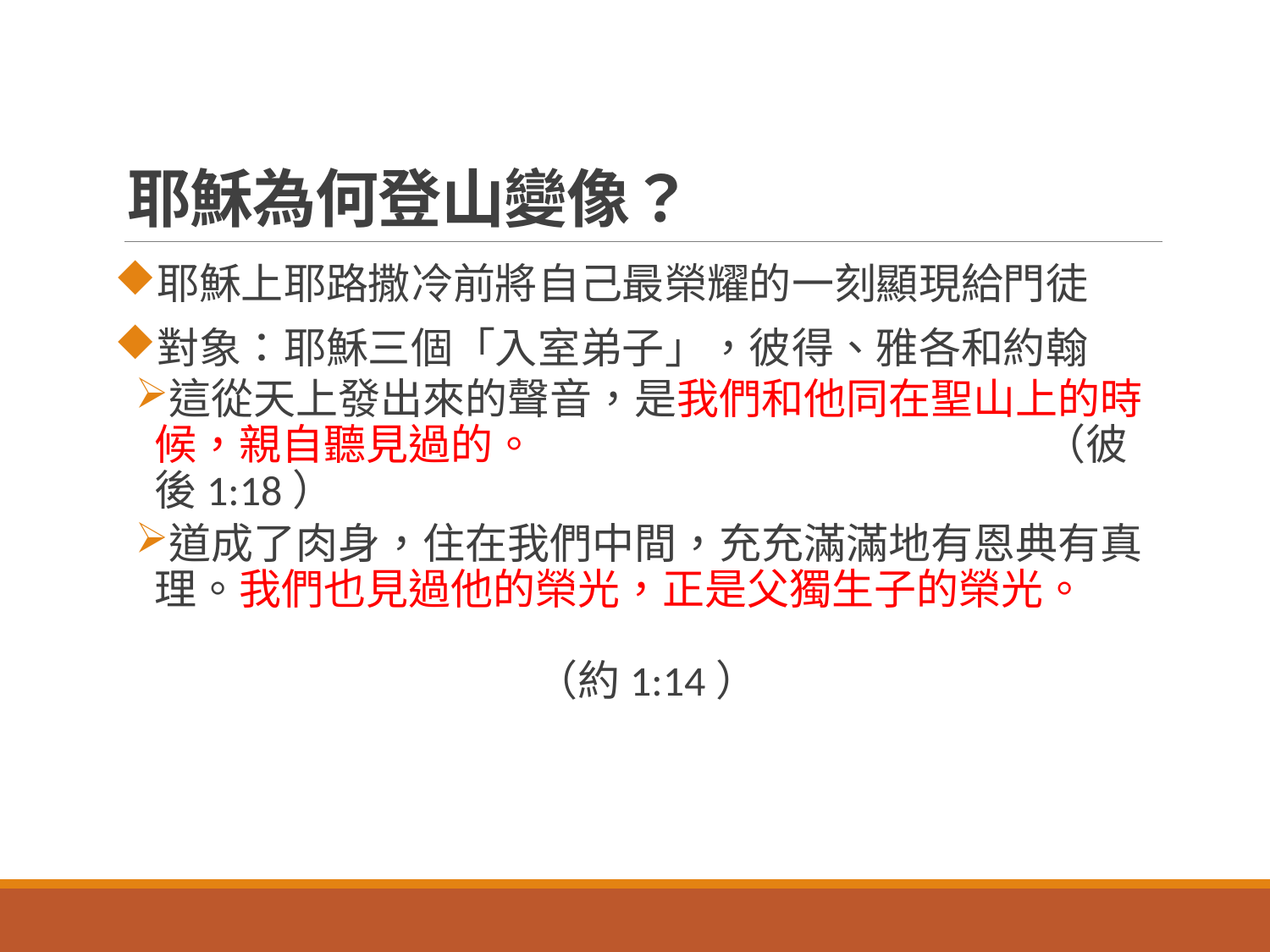

# 耶穌為何登山變像？
耶穌上耶路撒冷前將自己最榮耀的一刻顯現給門徒
對象：耶穌三個「入室弟子」，彼得、雅各和約翰
這從天上發出來的聲音，是我們和他同在聖山上的時候，親自聽見過的。				（彼後1:18）
道成了肉身，住在我們中間，充充滿滿地有恩典有真理。我們也見過他的榮光，正是父獨生子的榮光。										（約1:14）